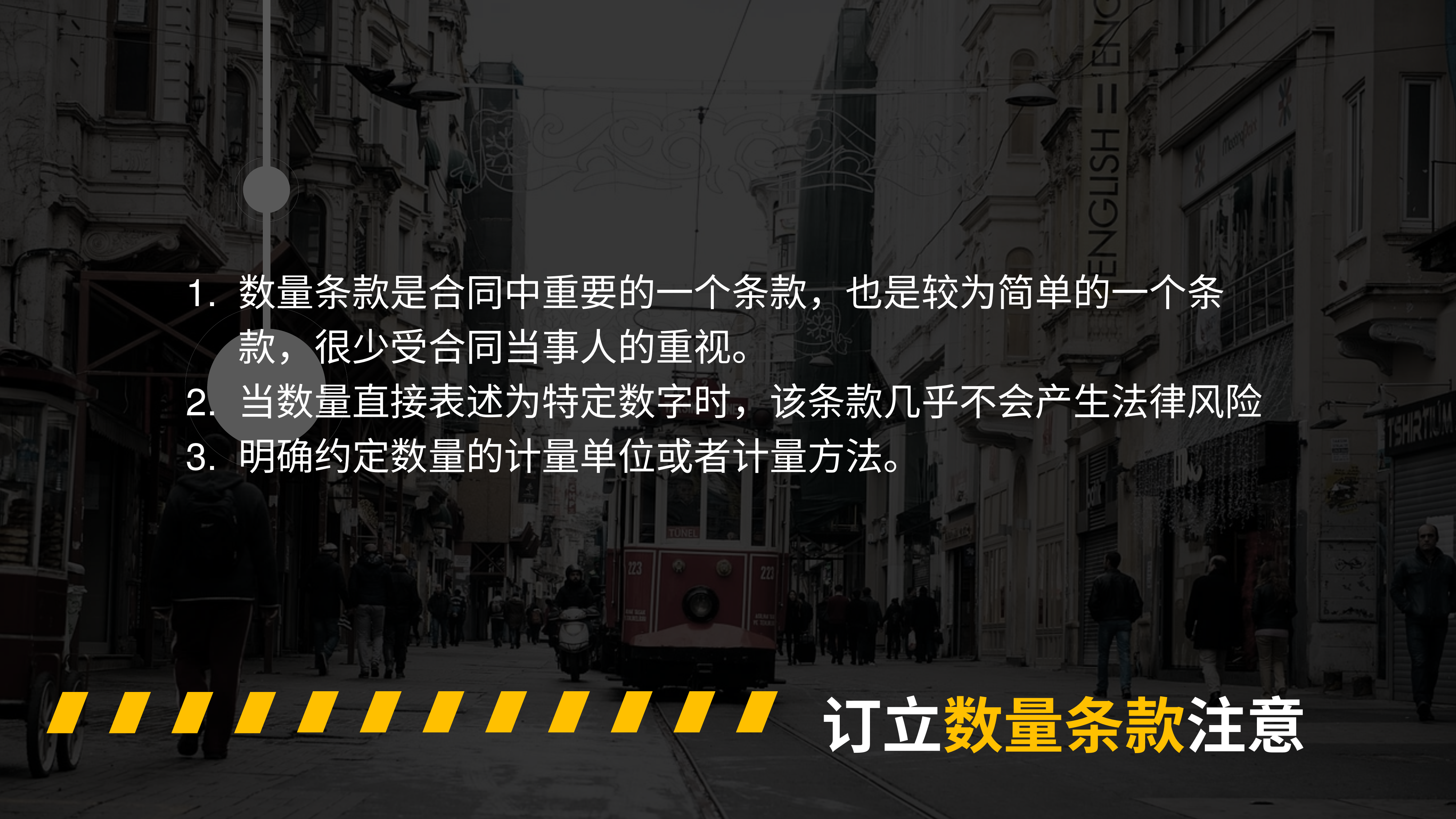

数量条款是合同中重要的一个条款，也是较为简单的一个条款，很少受合同当事人的重视。
当数量直接表述为特定数字时，该条款几乎不会产生法律风险
明确约定数量的计量单位或者计量方法。

订立数量条款注意